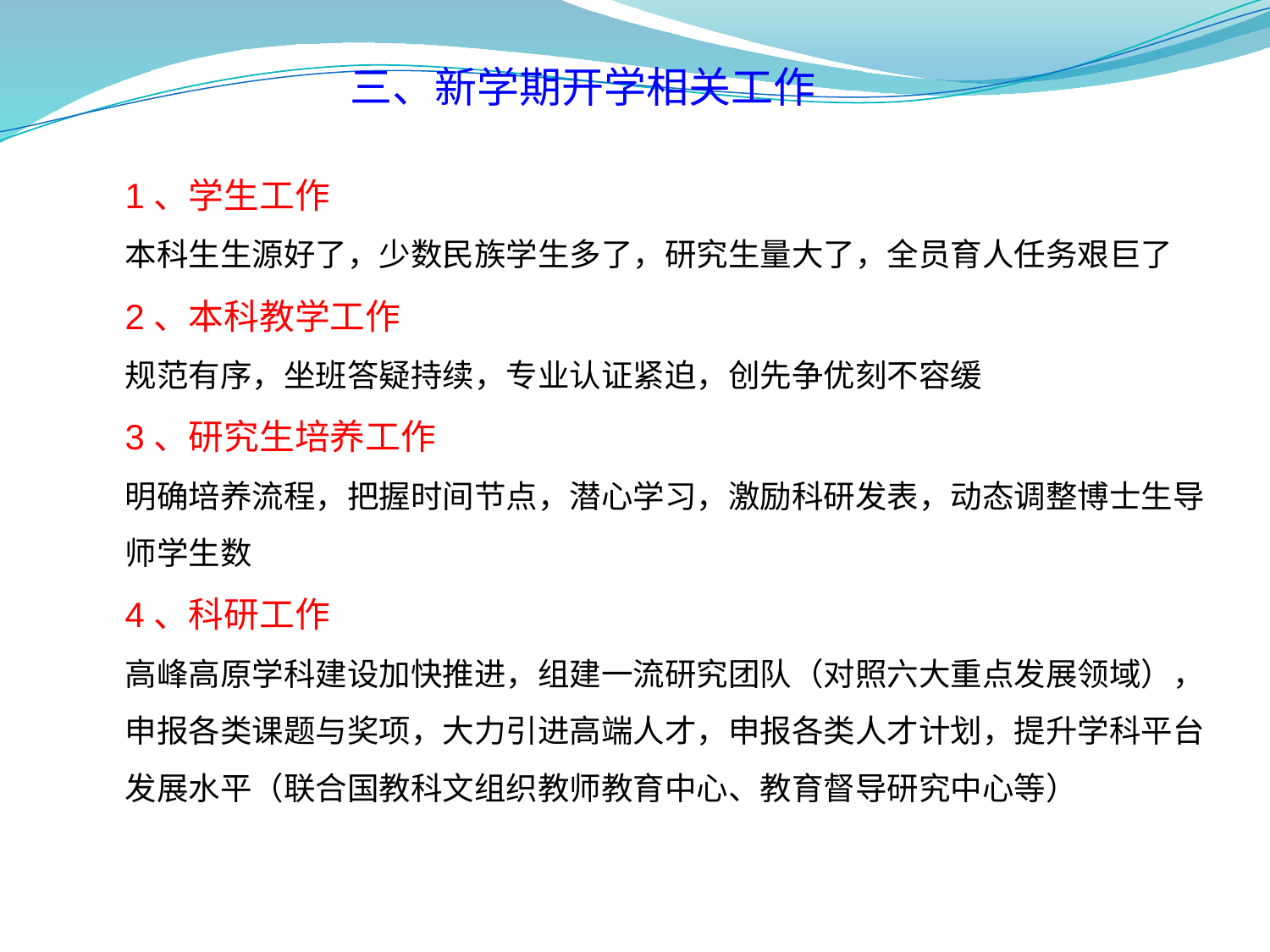

三、新学期开学相关工作
1、学生工作
本科生生源好了，少数民族学生多了，研究生量大了，全员育人任务艰巨了
2、本科教学工作
规范有序，坐班答疑持续，专业认证紧迫，创先争优刻不容缓
3、研究生培养工作
明确培养流程，把握时间节点，潜心学习，激励科研发表，动态调整博士生导师学生数
4、科研工作
高峰高原学科建设加快推进，组建一流研究团队（对照六大重点发展领域），申报各类课题与奖项，大力引进高端人才，申报各类人才计划，提升学科平台发展水平（联合国教科文组织教师教育中心、教育督导研究中心等）